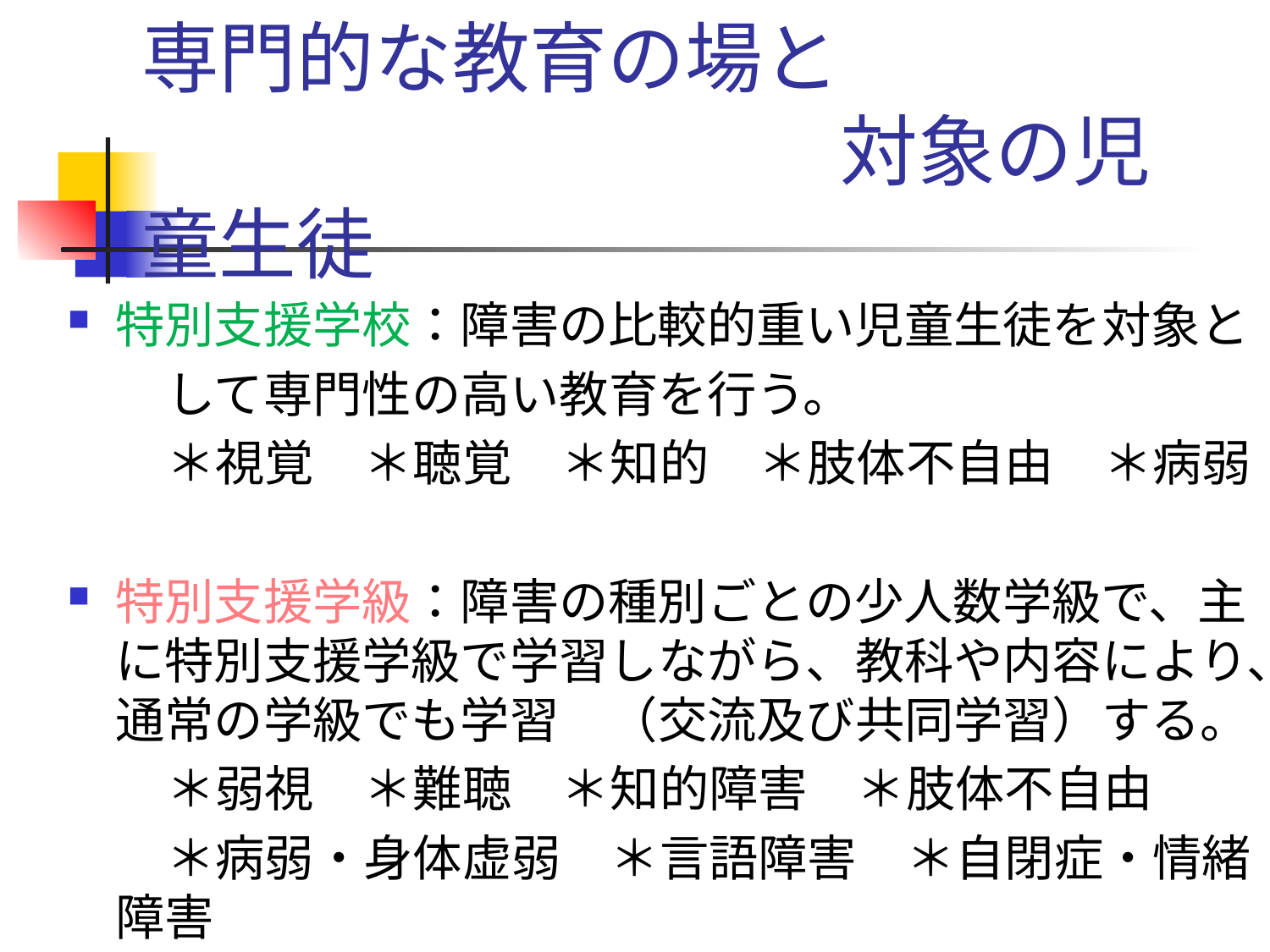

専門的な教育の場と
　　　　　　　　　対象の児童生徒
特別支援学校：障害の比較的重い児童生徒を対象と
　　して専門性の高い教育を行う。
　　＊視覚　＊聴覚　＊知的　＊肢体不自由　＊病弱

特別支援学級：障害の種別ごとの少人数学級で、主に特別支援学級で学習しながら、教科や内容により、通常の学級でも学習　（交流及び共同学習）する。
　　＊弱視　＊難聴　＊知的障害　＊肢体不自由
　　＊病弱・身体虚弱　＊言語障害　＊自閉症・情緒障害